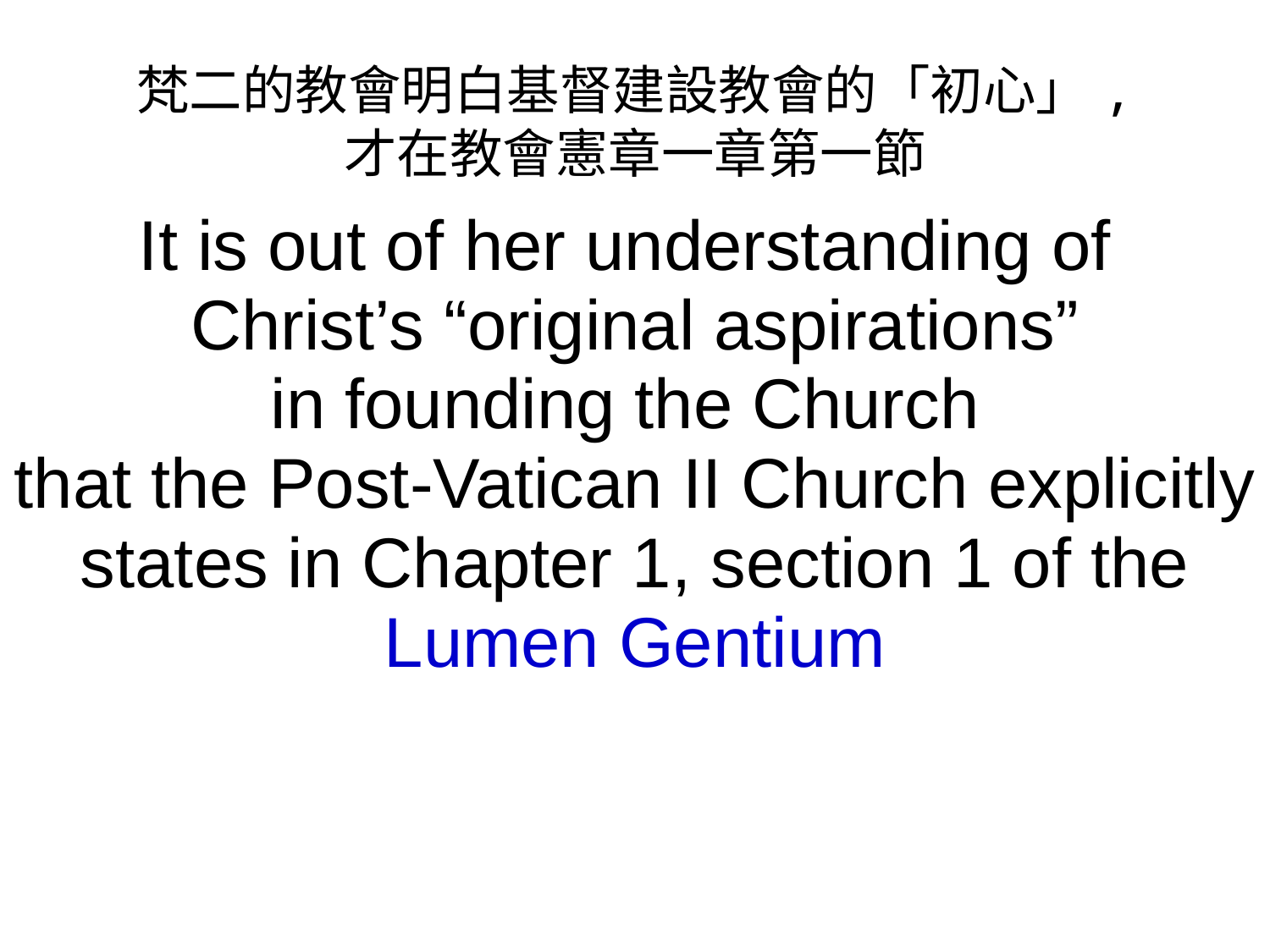

梵二的教會明白基督建設教會的「初心」,
才在教會憲章一章第一節
It is out of her understanding of
Christ’s “original aspirations”
in founding the Church
that the Post-Vatican II Church explicitly states in Chapter 1, section 1 of the Lumen Gentium